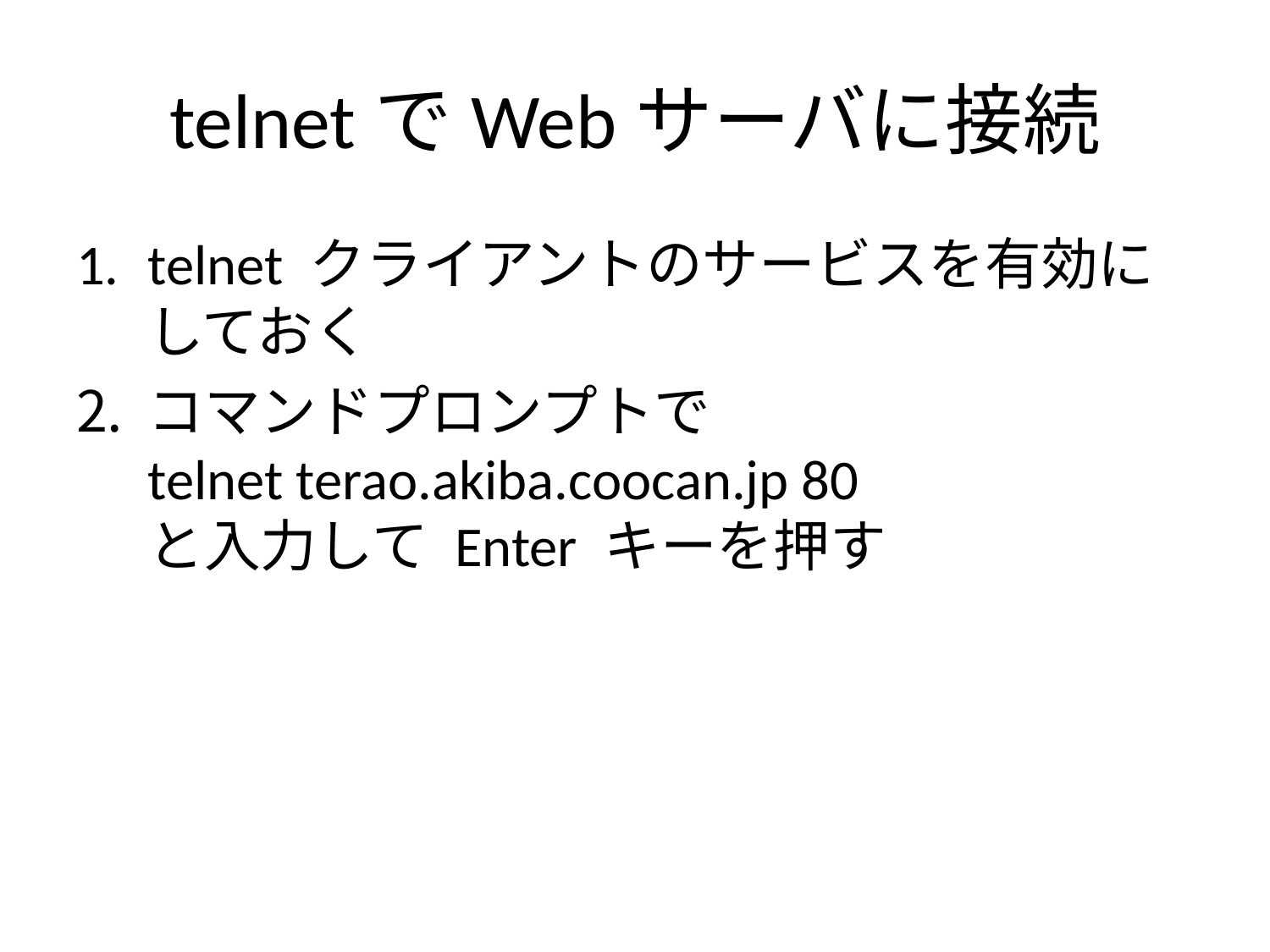

# telnetでWebサーバに接続
telnet クライアントのサービスを有効にしておく
コマンドプロンプトで
telnet terao.akiba.coocan.jp 80
と入力して Enter キーを押す